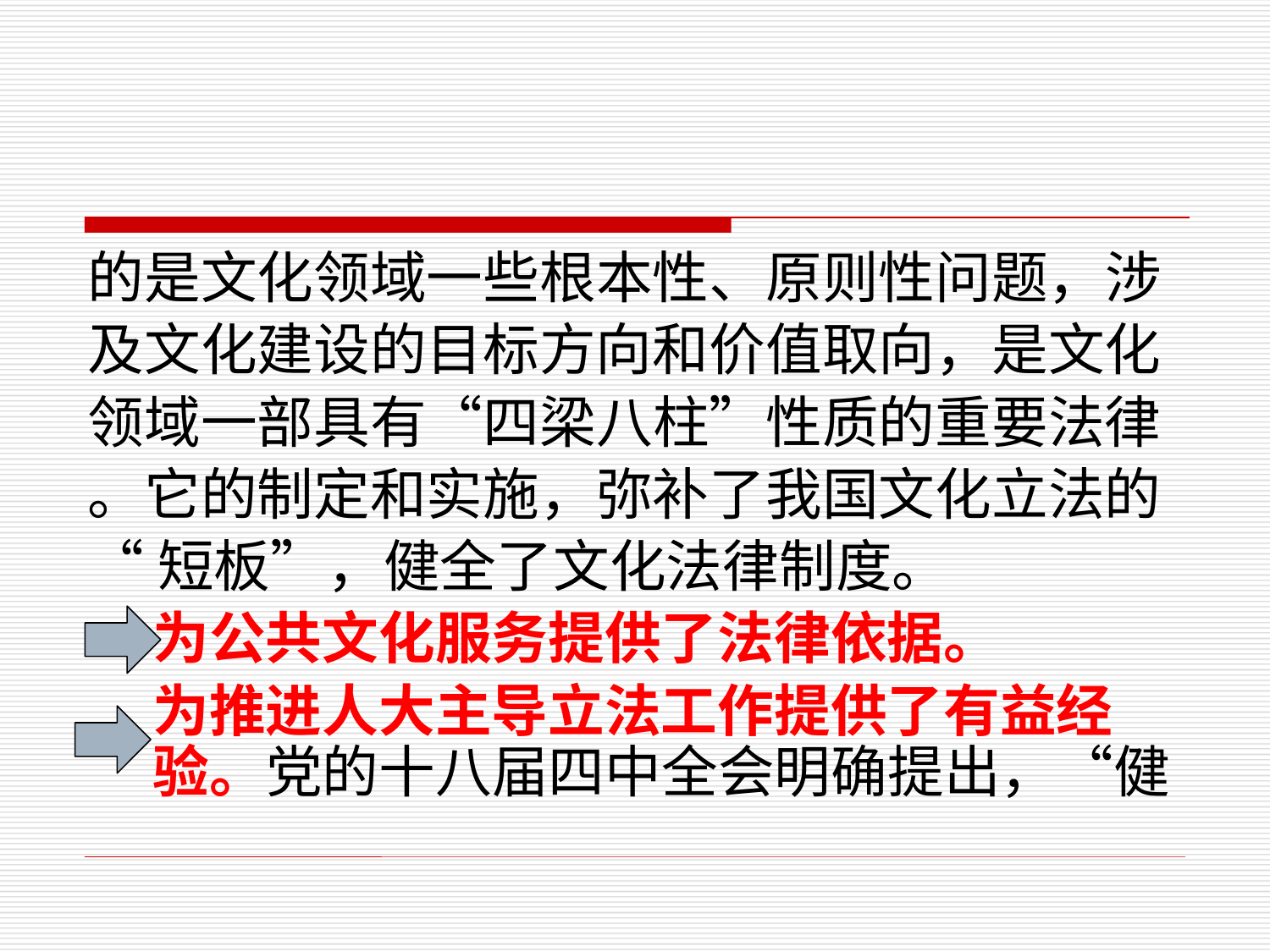

的是文化领域一些根本性、原则性问题，涉
及文化建设的目标方向和价值取向，是文化
领域一部具有“四梁八柱”性质的重要法律
。它的制定和实施，弥补了我国文化立法的
“短板”，健全了文化法律制度。
    为公共文化服务提供了法律依据。
    为推进人大主导立法工作提供了有益经验。党的十八届四中全会明确提出，“健